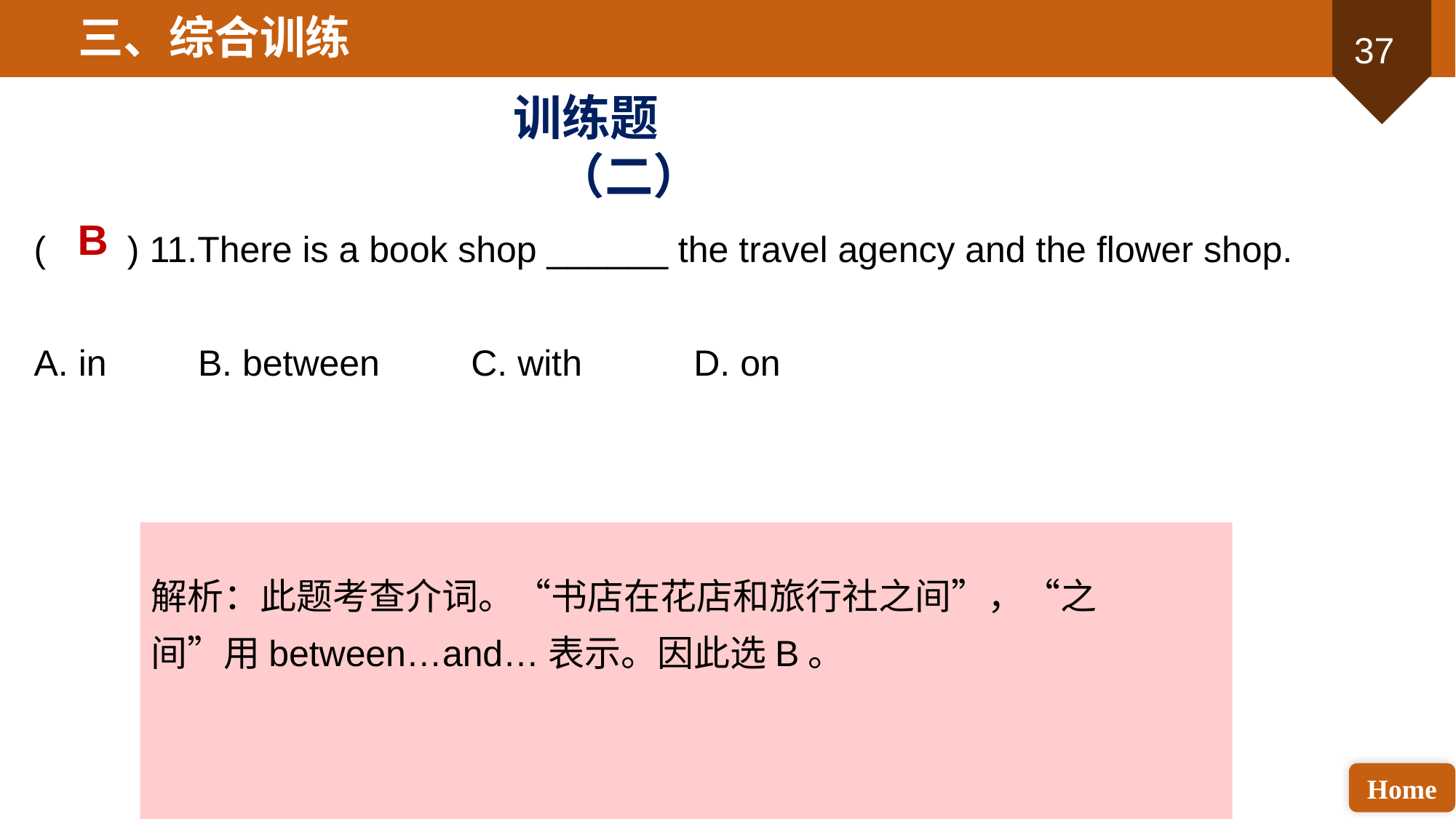

三、综合训练
训练题（二）
B
(        ) 11.There is a book shop ______ the travel agency and the flower shop.

A. in         B. between         C. with           D. on

解析：此题考查介词。“书店在花店和旅行社之间”，“之间”用between…and…表示。因此选B。